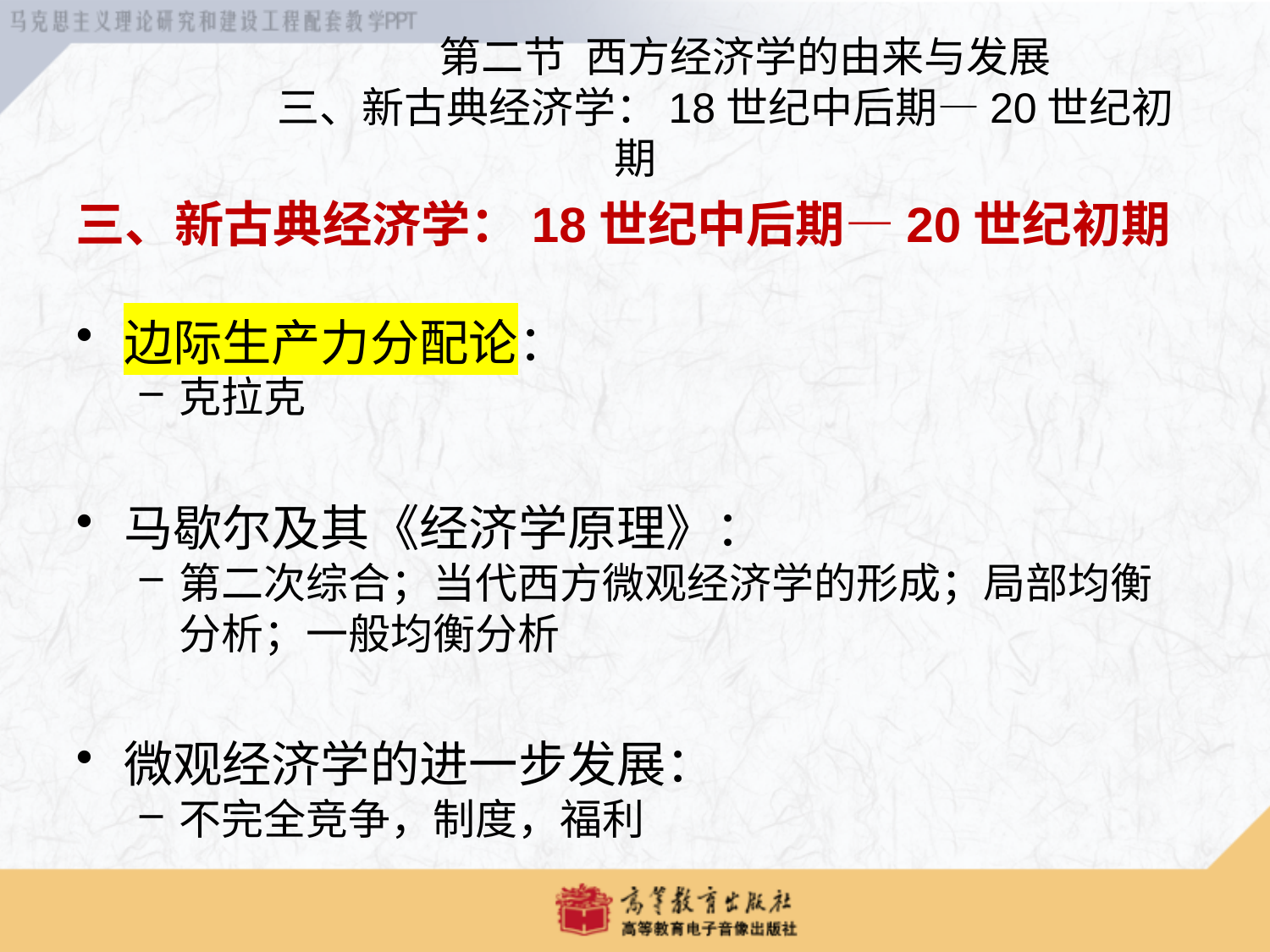

第二节  西方经济学的由来与发展
                  三、新古典经济学：18世纪中后期—20世纪初期
三、新古典经济学：18世纪中后期—20世纪初期

边际生产力分配论：
克拉克

马歇尔及其《经济学原理》：
第二次综合；当代西方微观经济学的形成；局部均衡分析；一般均衡分析

微观经济学的进一步发展：
不完全竞争，制度，福利